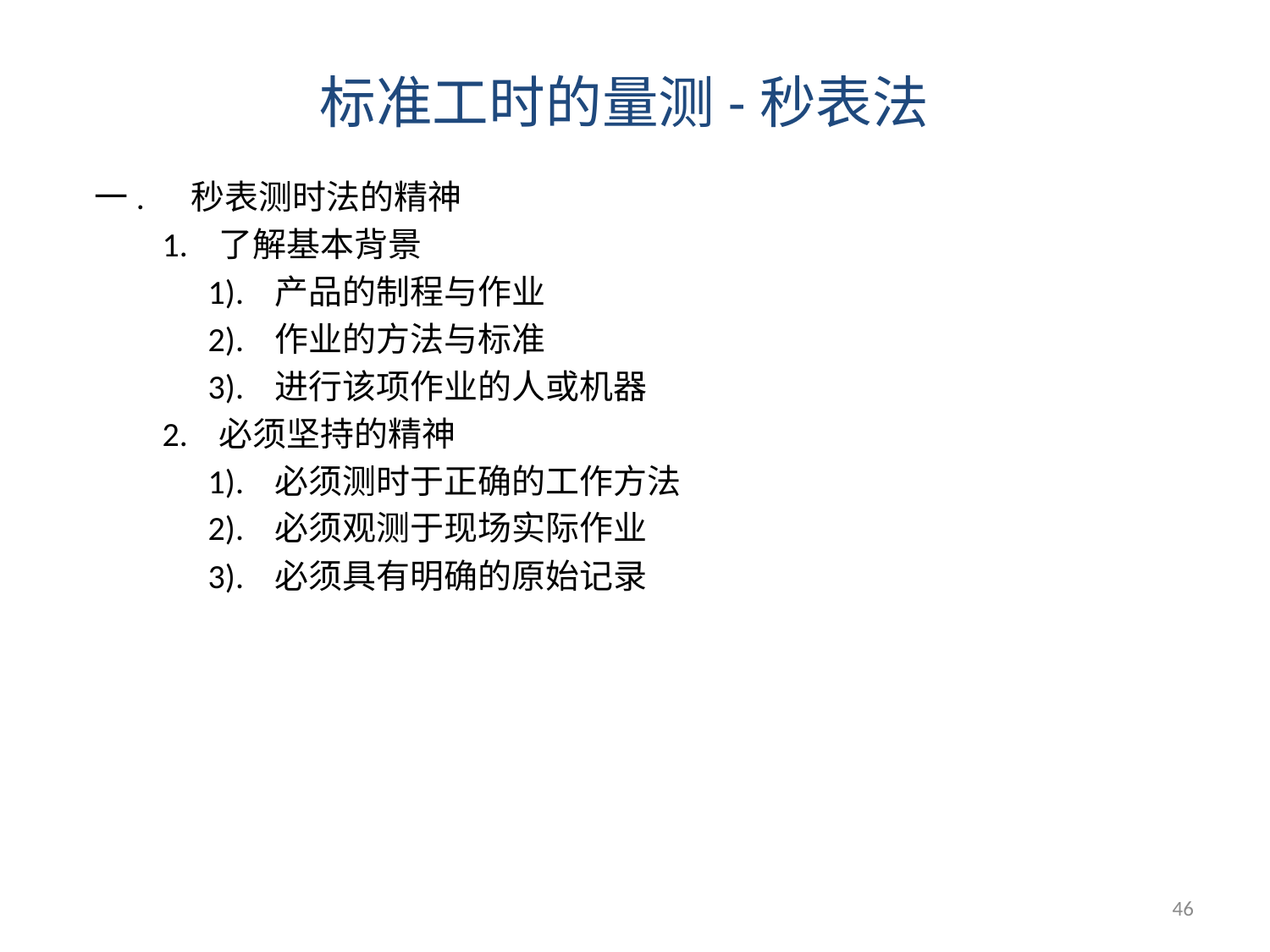

# 标准工时的量测-秒表法
         一.     秒表测时法的精神
                   1.   了解基本背景
                         1).   产品的制程与作业
                         2).   作业的方法与标准
                         3).   进行该项作业的人或机器
                   2.   必须坚持的精神
                         1).   必须测时于正确的工作方法
                         2).   必须观测于现场实际作业
                         3).   必须具有明确的原始记录

46